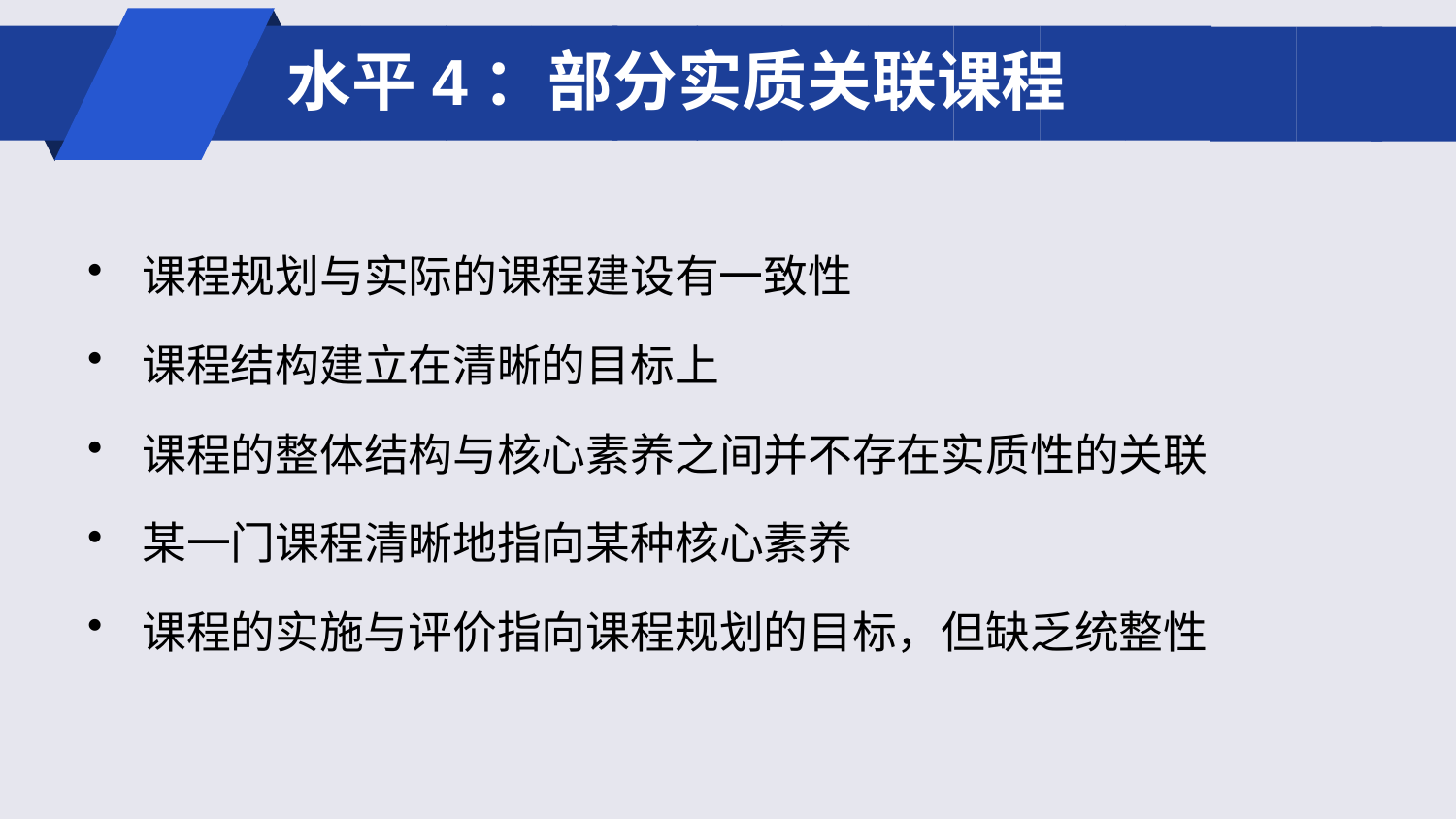

# 水平4：部分实质关联课程
课程规划与实际的课程建设有一致性
课程结构建立在清晰的目标上
课程的整体结构与核心素养之间并不存在实质性的关联
某一门课程清晰地指向某种核心素养
课程的实施与评价指向课程规划的目标，但缺乏统整性